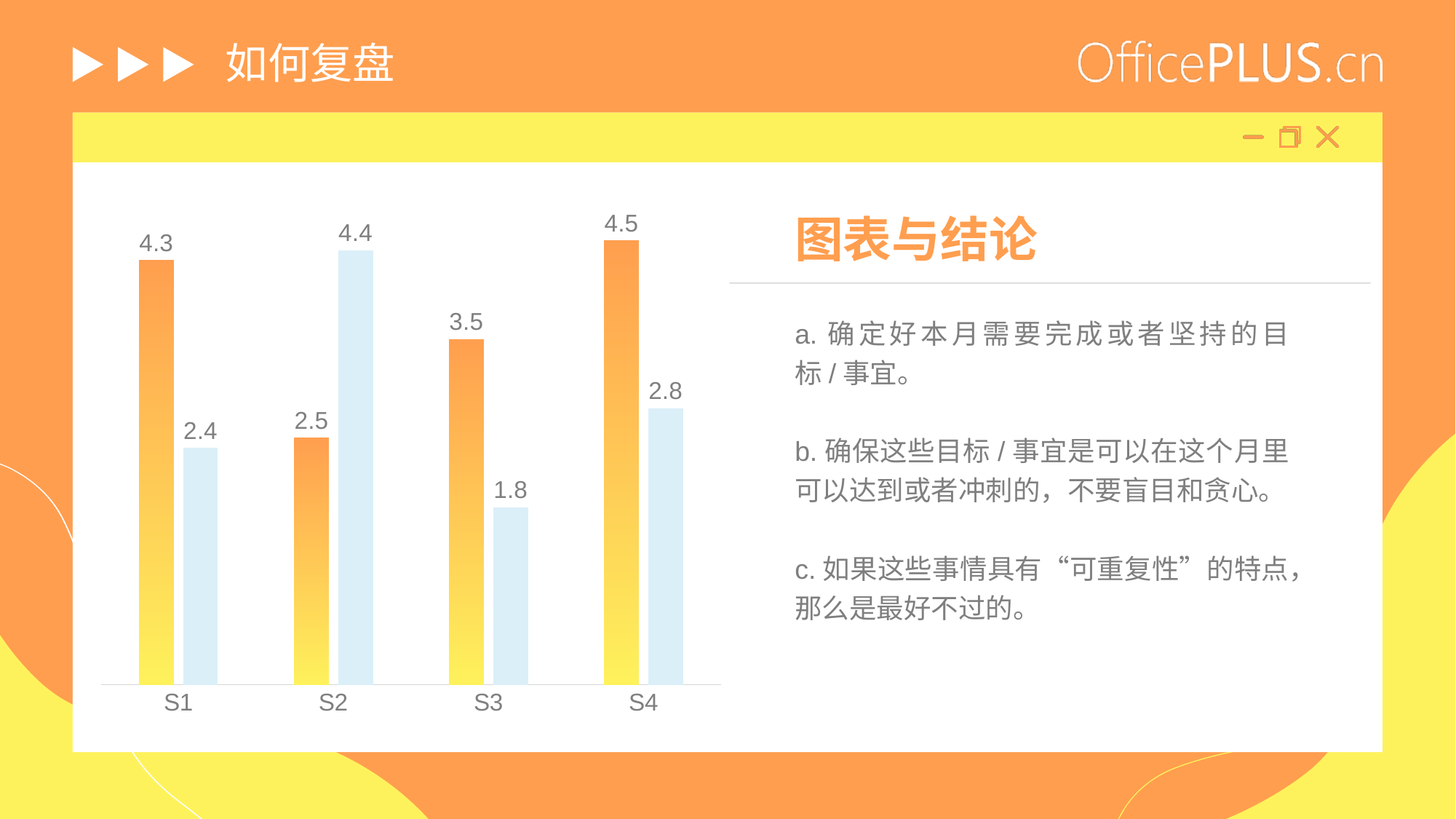

# 如何复盘

### Chart

| Category | T1 | T2 |
|---|---|---|
| S1 | 4.3 | 2.4 |
| S2 | 2.5 | 4.4 |
| S3 | 3.5 | 1.8 |
| S4 | 4.5 | 2.8 |
图表与结论
a.确定好本月需要完成或者坚持的目标/事宜。

b.确保这些目标/事宜是可以在这个月里可以达到或者冲刺的，不要盲目和贪心。

c.如果这些事情具有“可重复性”的特点，那么是最好不过的。